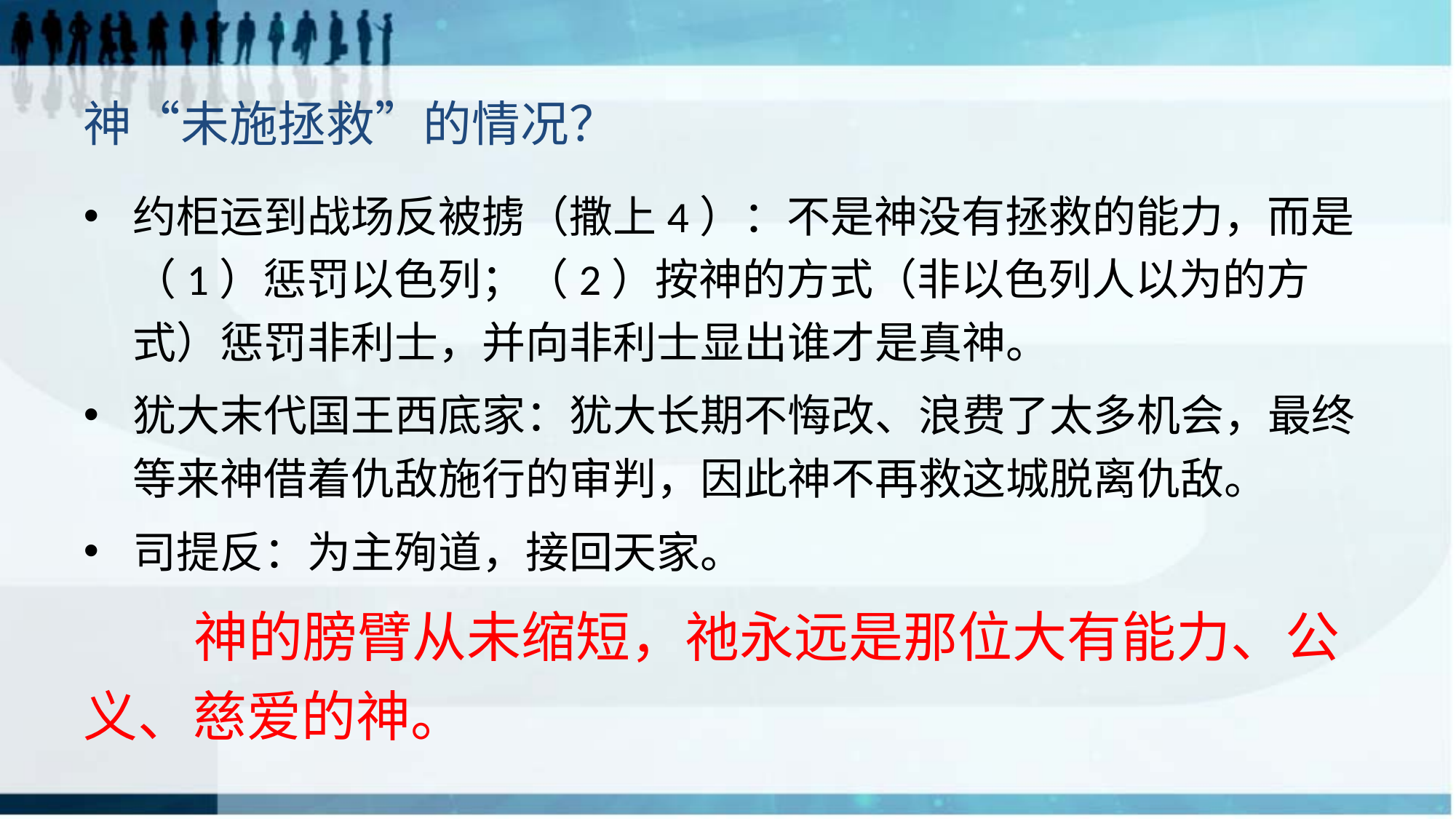

# 神“未施拯救”的情况？
约柜运到战场反被掳（撒上4）：不是神没有拯救的能力，而是（1）惩罚以色列；（2）按神的方式（非以色列人以为的方式）惩罚非利士，并向非利士显出谁才是真神。
犹大末代国王西底家：犹大长期不悔改、浪费了太多机会，最终等来神借着仇敌施行的审判，因此神不再救这城脱离仇敌。
司提反：为主殉道，接回天家。
        神的膀臂从未缩短，祂永远是那位大有能力、公义、慈爱的神。